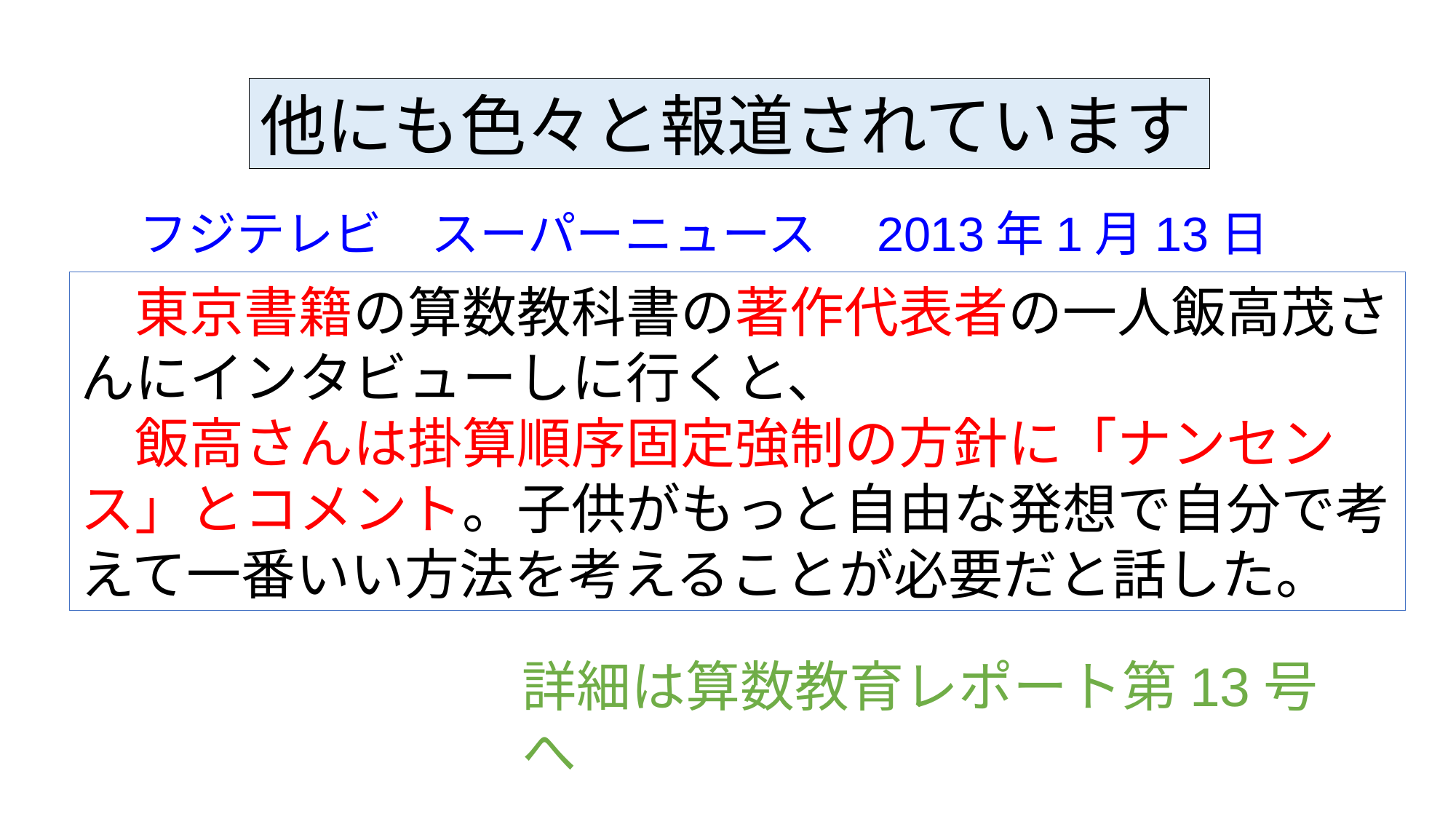

他にも色々と報道されています
フジテレビ　スーパーニュース　2013年1月13日
　東京書籍の算数教科書の著作代表者の一人飯高茂さんにインタビューしに行くと、
　飯高さんは掛算順序固定強制の方針に「ナンセンス」とコメント。子供がもっと自由な発想で自分で考えて一番いい方法を考えることが必要だと話した。
詳細は算数教育レポート第13号へ